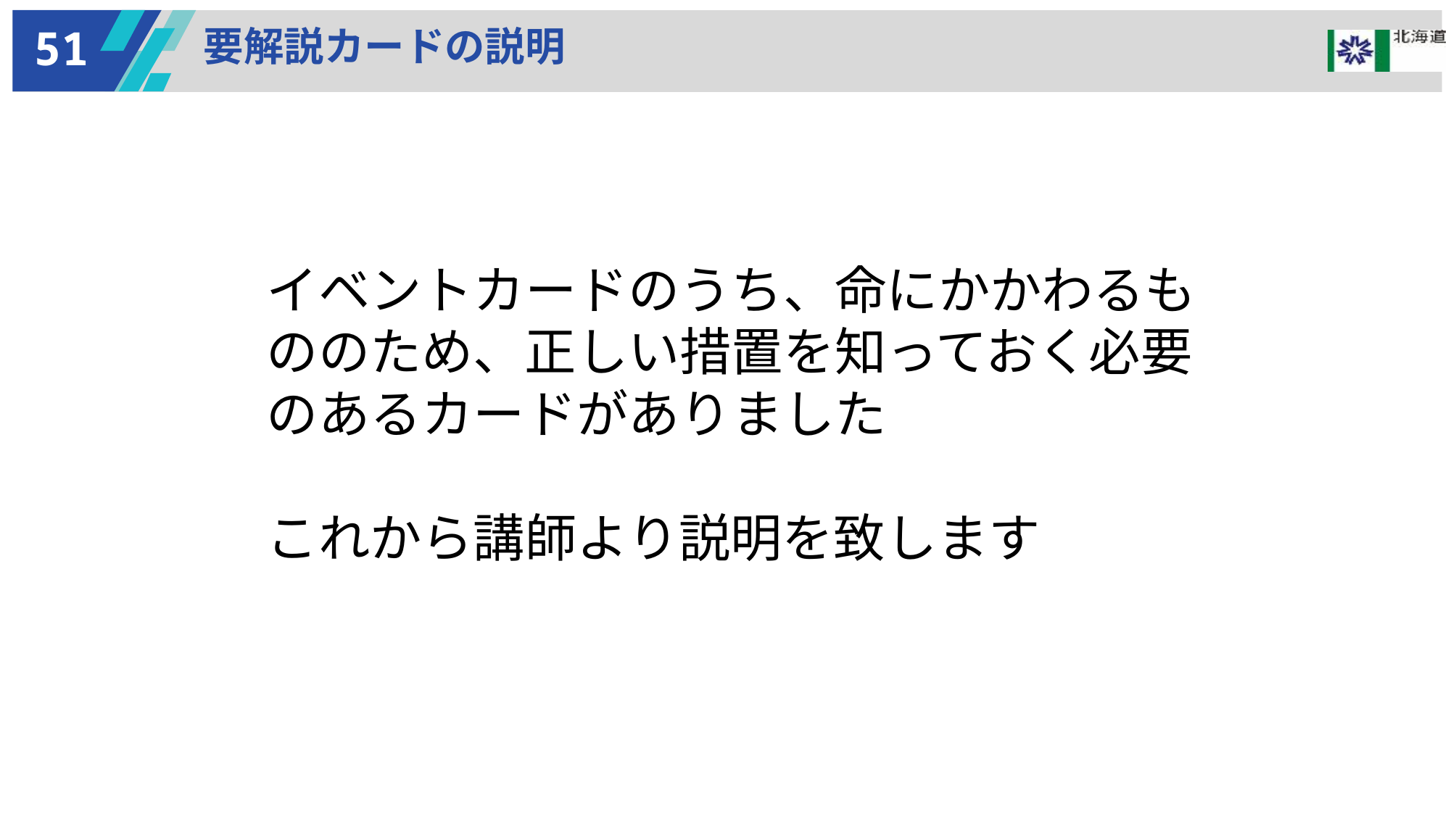

51
要解説カードの説明

イベントカードのうち、命にかかわるもののため、正しい措置を知っておく必要のあるカードがありました

これから講師より説明を致します